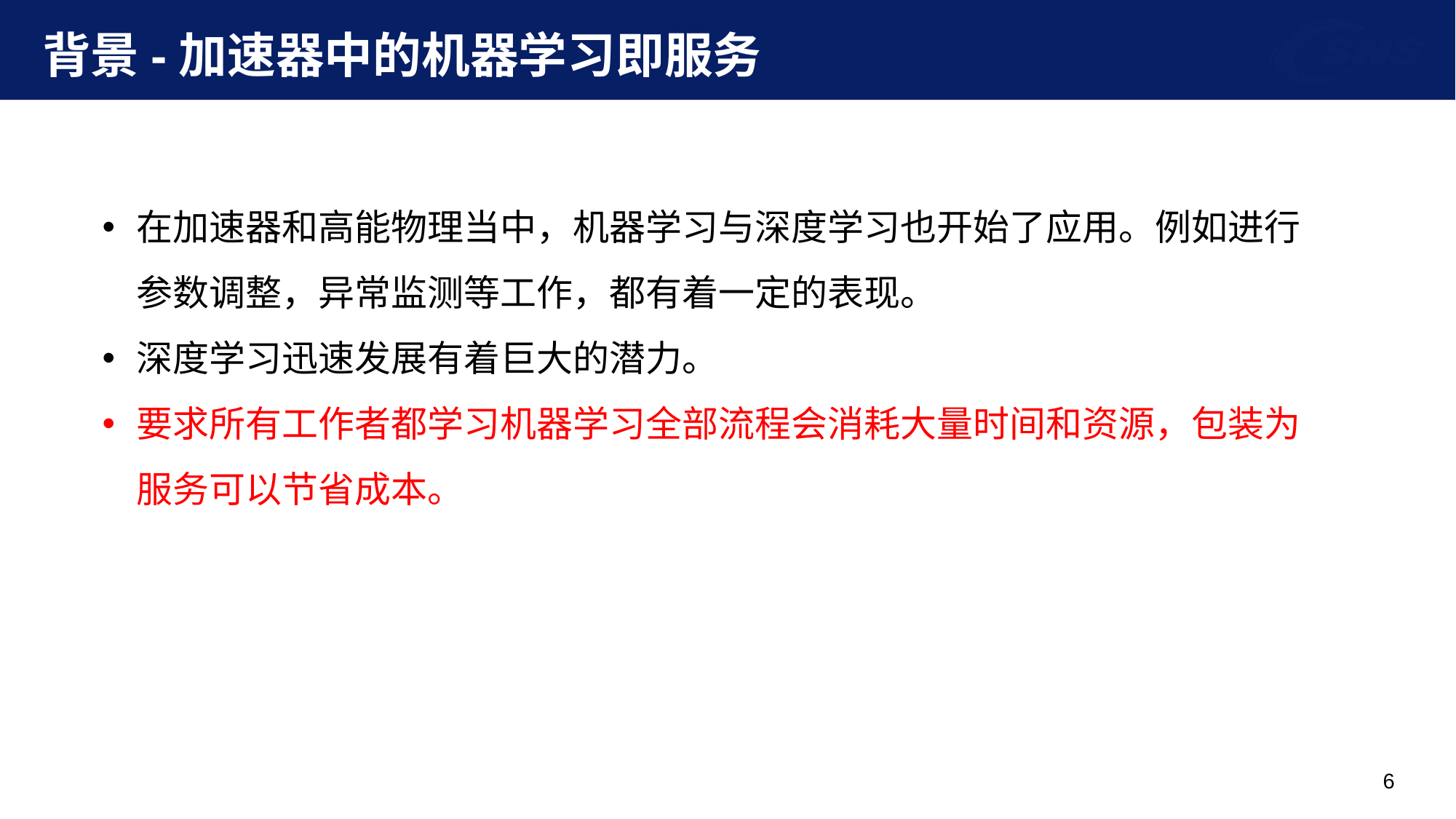

# 背景-加速器中的机器学习即服务
在加速器和高能物理当中，机器学习与深度学习也开始了应用。例如进行参数调整，异常监测等工作，都有着一定的表现。
深度学习迅速发展有着巨大的潜力。
要求所有工作者都学习机器学习全部流程会消耗大量时间和资源，包装为服务可以节省成本。
6